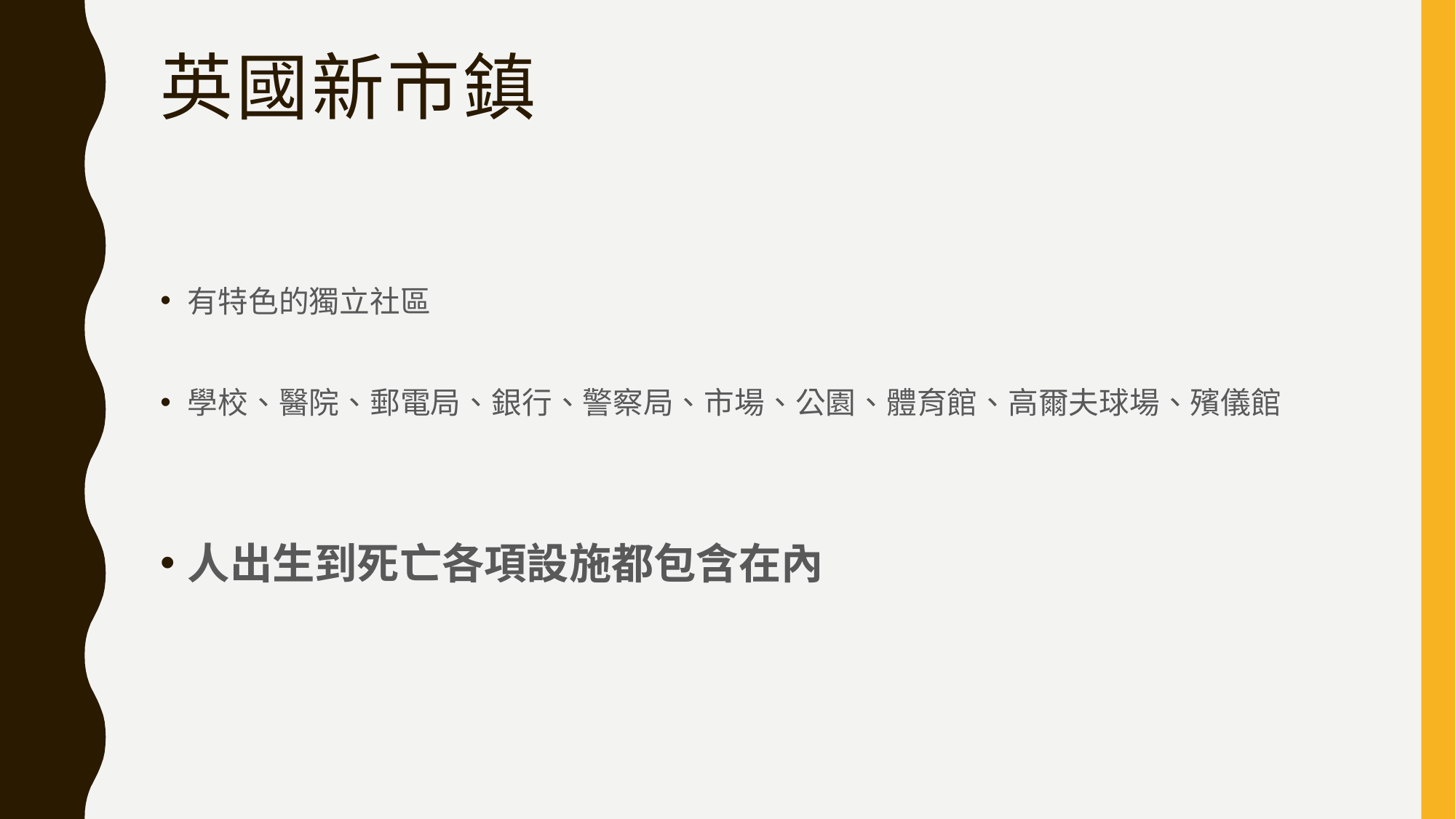

# 英國新市鎮
有特色的獨立社區

學校、醫院、郵電局、銀行、警察局、市場、公園、體育館、高爾夫球場、殯儀館

人出生到死亡各項設施都包含在內